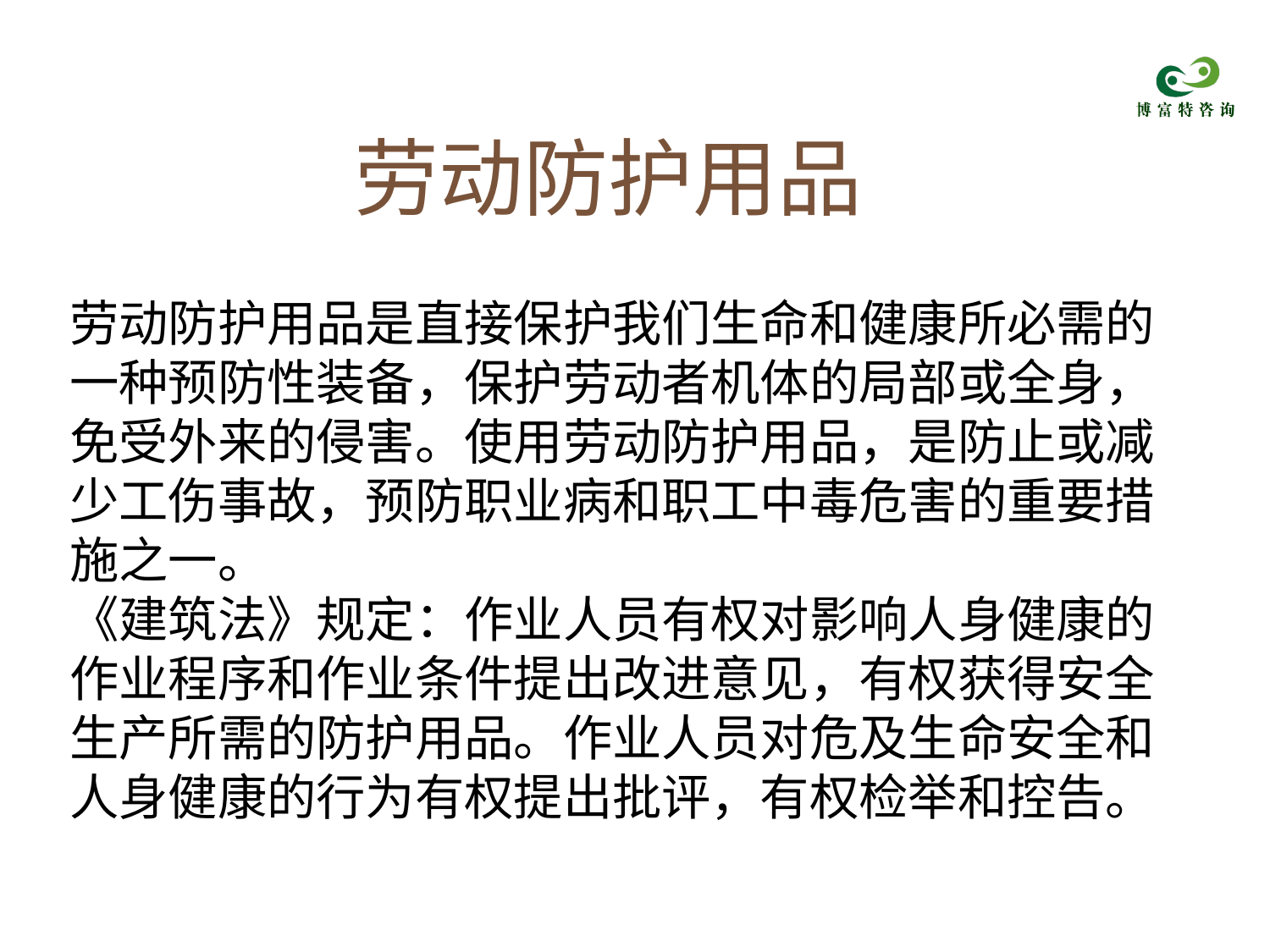

劳动防护用品
劳动防护用品是直接保护我们生命和健康所必需的一种预防性装备，保护劳动者机体的局部或全身，免受外来的侵害。使用劳动防护用品，是防止或减少工伤事故，预防职业病和职工中毒危害的重要措施之一。
《建筑法》规定：作业人员有权对影响人身健康的作业程序和作业条件提出改进意见，有权获得安全生产所需的防护用品。作业人员对危及生命安全和人身健康的行为有权提出批评，有权检举和控告。